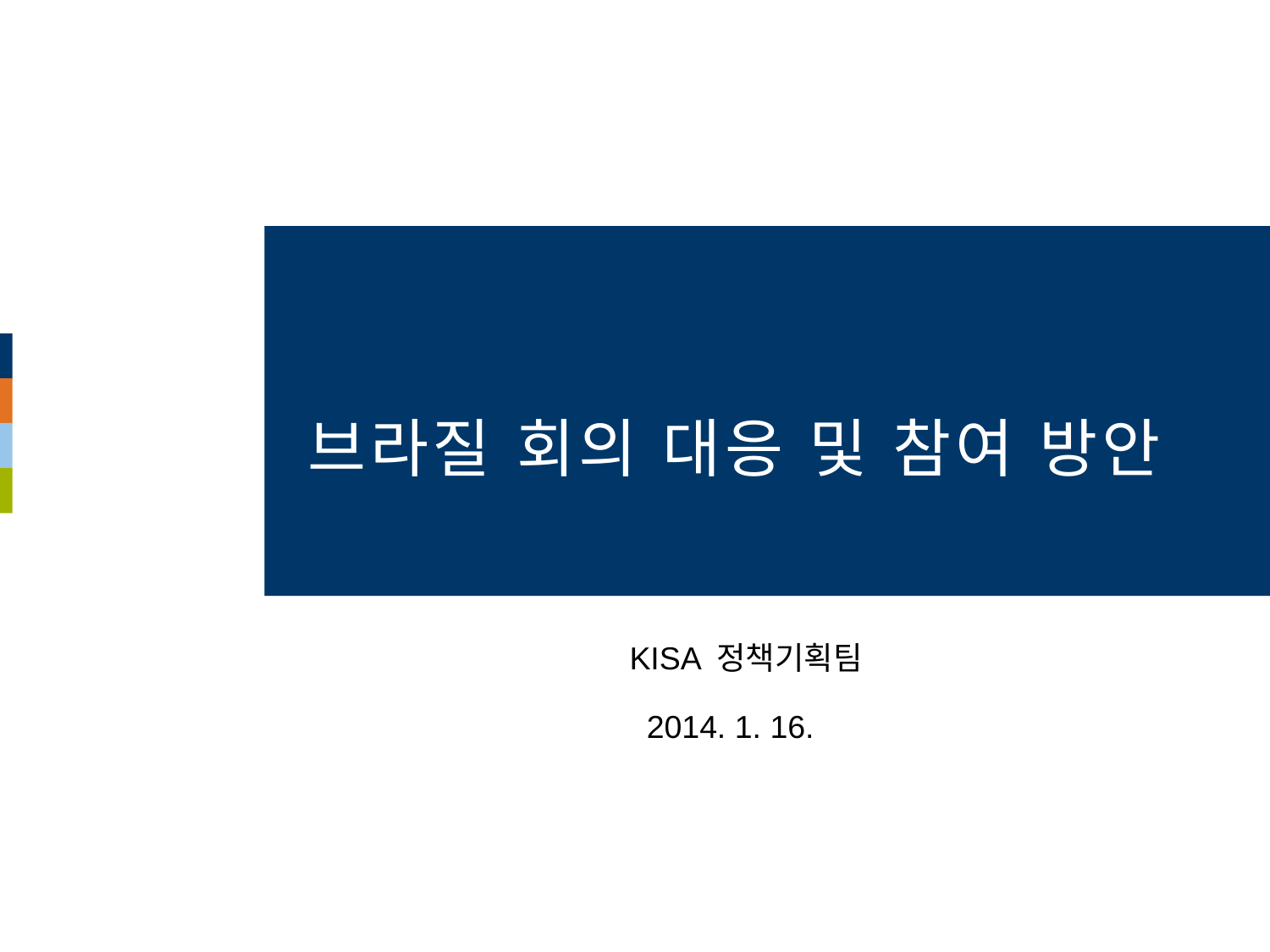

브라질 회의 대응 및 참여 방안
KISA 정책기획팀

2014. 1. 16.